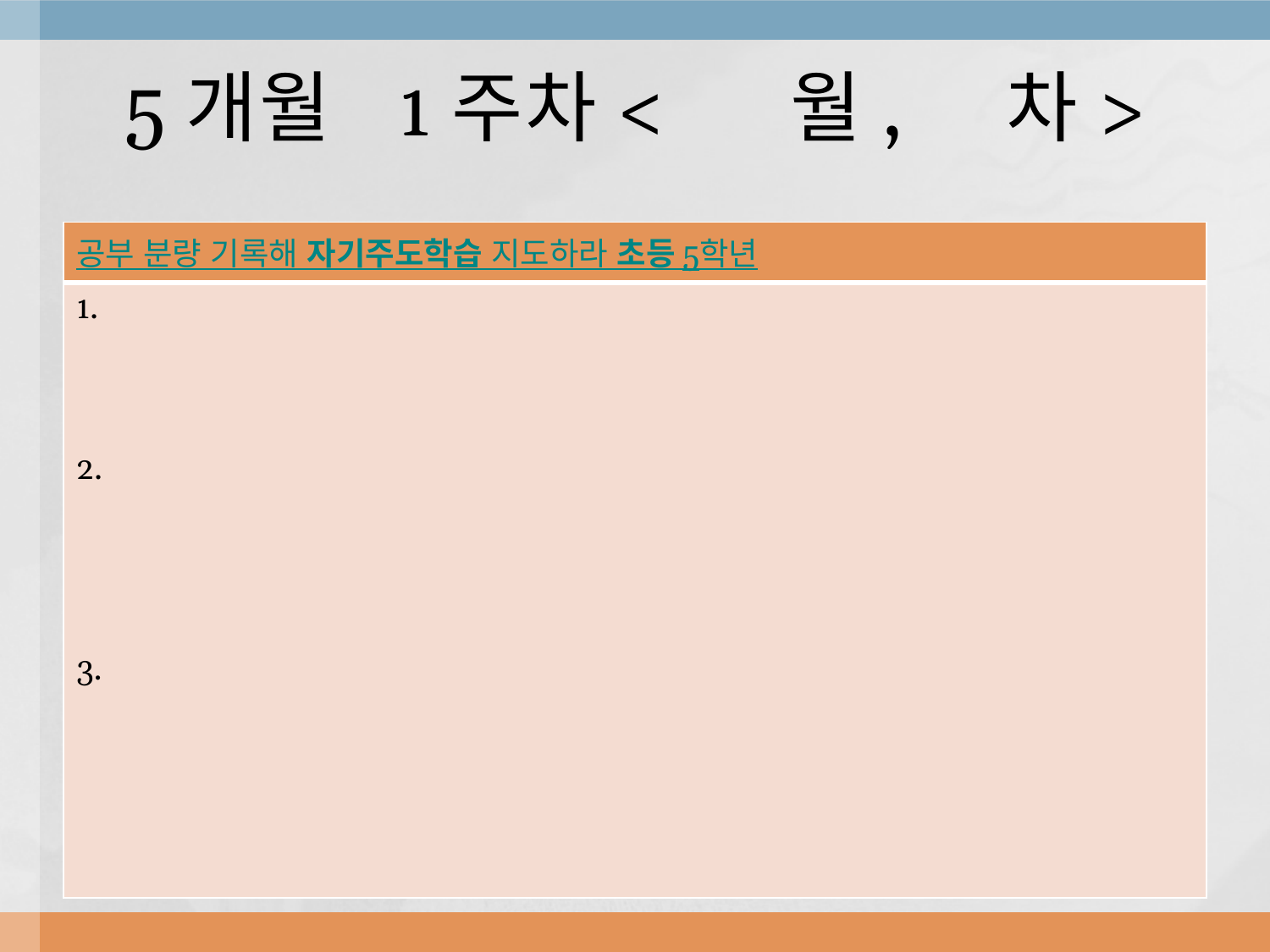

# 5개월  1주차<     월,    차>
| 공부 분량 기록해 자기주도학습 지도하라 초등 5학년 |
| --- |
| 1. 2. 3. |